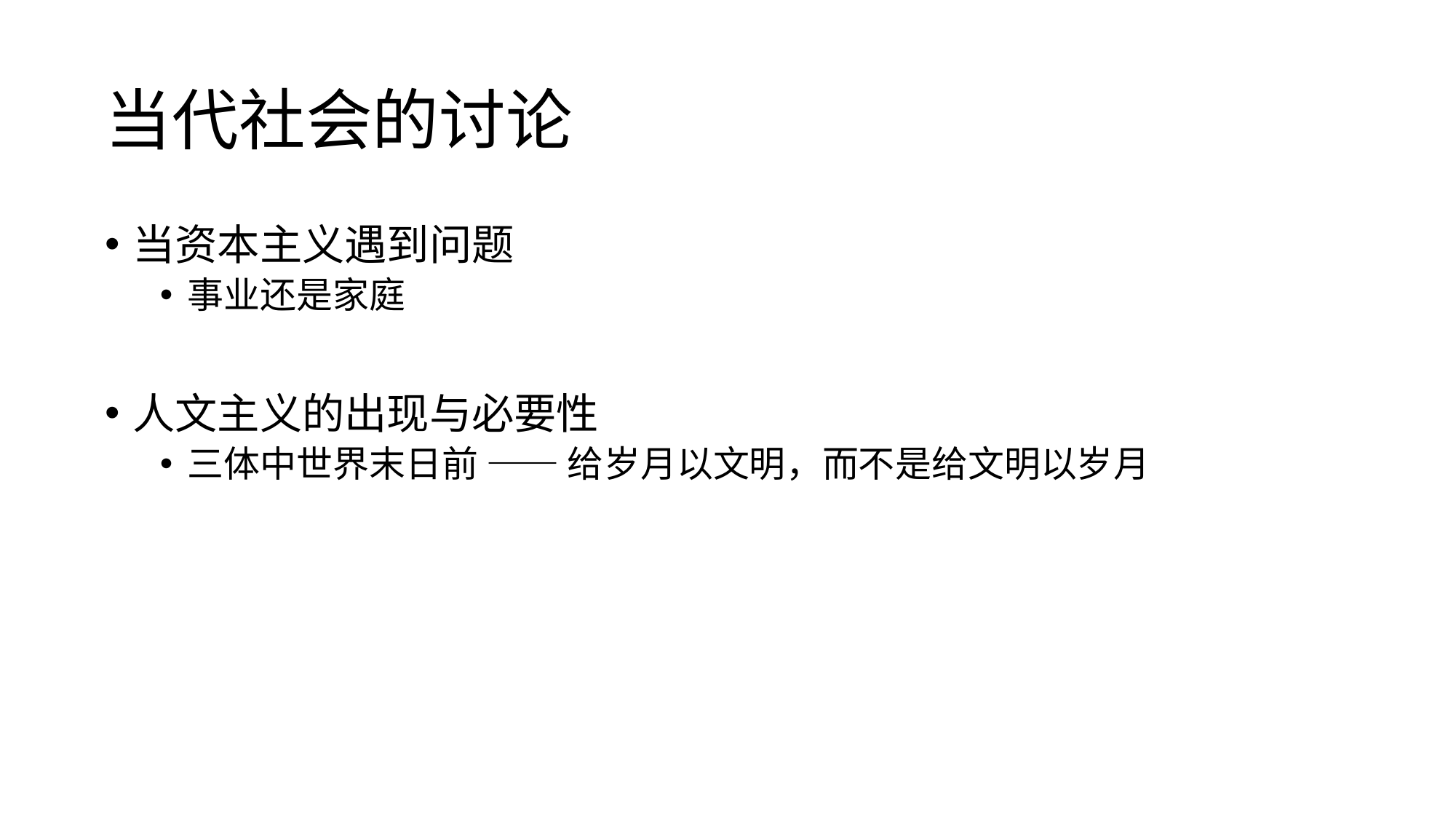

# 当代社会的讨论
当资本主义遇到问题
事业还是家庭

人文主义的出现与必要性
三体中世界末日前 —— 给岁月以文明，而不是给文明以岁月